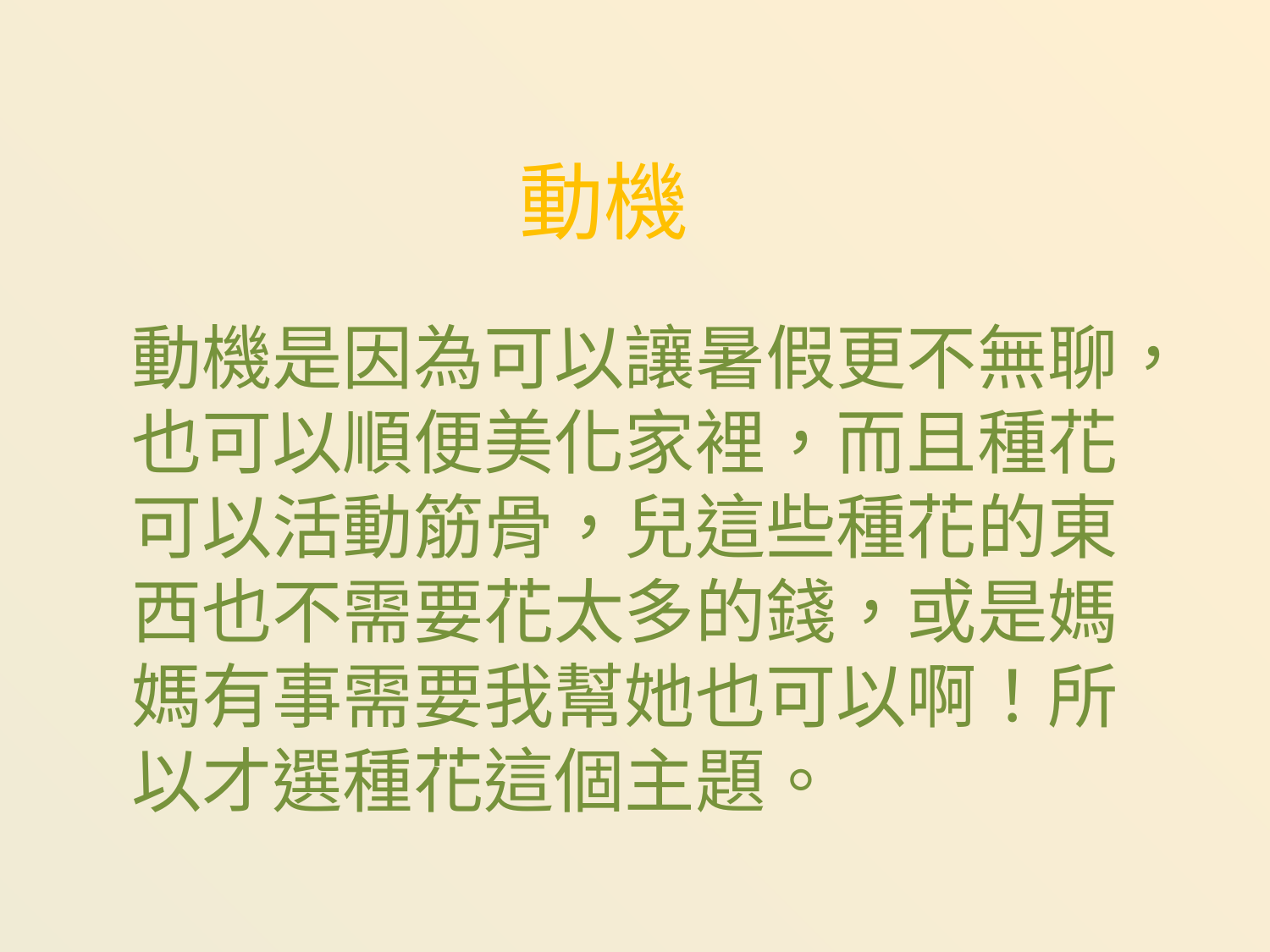

動機
動機是因為可以讓暑假更不無聊，也可以順便美化家裡，而且種花可以活動筋骨，兒這些種花的東西也不需要花太多的錢，或是媽媽有事需要我幫她也可以啊！所以才選種花這個主題。